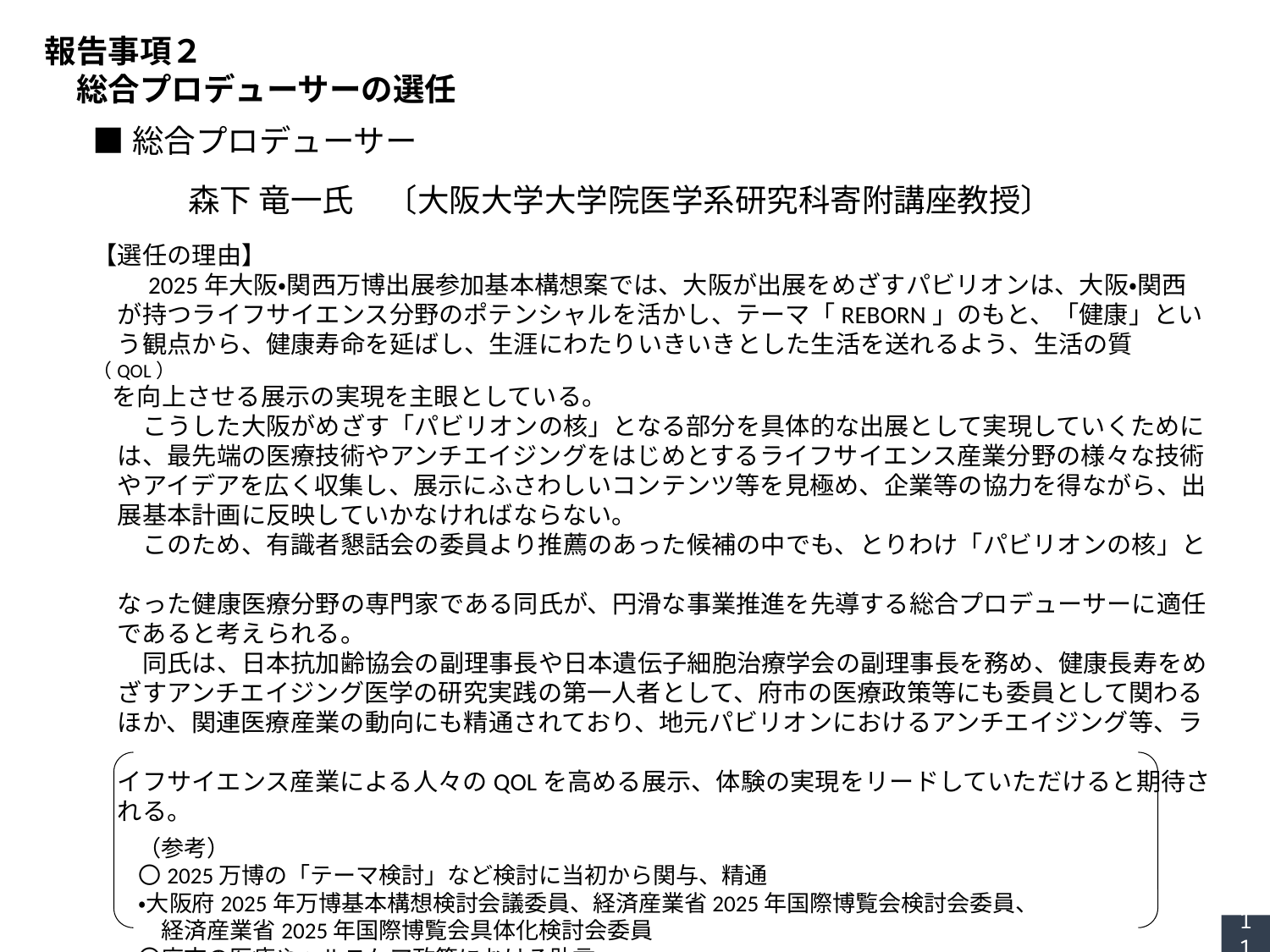

報告事項２
　総合プロデューサーの選任
■総合プロデューサー

　　　森下 竜一氏　〔大阪大学大学院医学系研究科寄附講座教授〕

【選任の理由】
　　2025年大阪・関西万博出展参加基本構想案では、大阪が出展をめざすパビリオンは、大阪・関西
　が持つライフサイエンス分野のポテンシャルを活かし、テーマ「REBORN」のもと、「健康」とい
　う観点から、健康寿命を延ばし、生涯にわたりいきいきとした生活を送れるよう、生活の質（QOL）
　を向上させる展示の実現を主眼としている。
　　こうした大阪がめざす「パビリオンの核」となる部分を具体的な出展として実現していくために
　は、最先端の医療技術やアンチエイジングをはじめとするライフサイエンス産業分野の様々な技術
　やアイデアを広く収集し、展示にふさわしいコンテンツ等を見極め、企業等の協力を得ながら、出
　展基本計画に反映していかなければならない。
　　このため、有識者懇話会の委員より推薦のあった候補の中でも、とりわけ「パビリオンの核」と
　なった健康医療分野の専門家である同氏が、円滑な事業推進を先導する総合プロデューサーに適任
　であると考えられる。
　　同氏は、日本抗加齢協会の副理事長や日本遺伝子細胞治療学会の副理事長を務め、健康長寿をめ
　ざすアンチエイジング医学の研究実践の第一人者として、府市の医療政策等にも委員として関わる
　ほか、関連医療産業の動向にも精通されており、地元パビリオンにおけるアンチエイジング等、ラ
　イフサイエンス産業による人々のQOLを高める展示、体験の実現をリードしていただけると期待さ
　れる。

　　（参考）
　　〇2025万博の「テーマ検討」など検討に当初から関与、精通
　　・大阪府2025年万博基本構想検討会議委員、経済産業省2025年国際博覧会検討会委員、
　　　経済産業省2025年国際博覧会具体化検討会委員
　　〇府市の医療やヘルスケア政策における助言
　　・大阪府市医療戦略会議委員、大阪府市特別顧問、大阪府10歳若返りプロジェクトアドバイザー

11